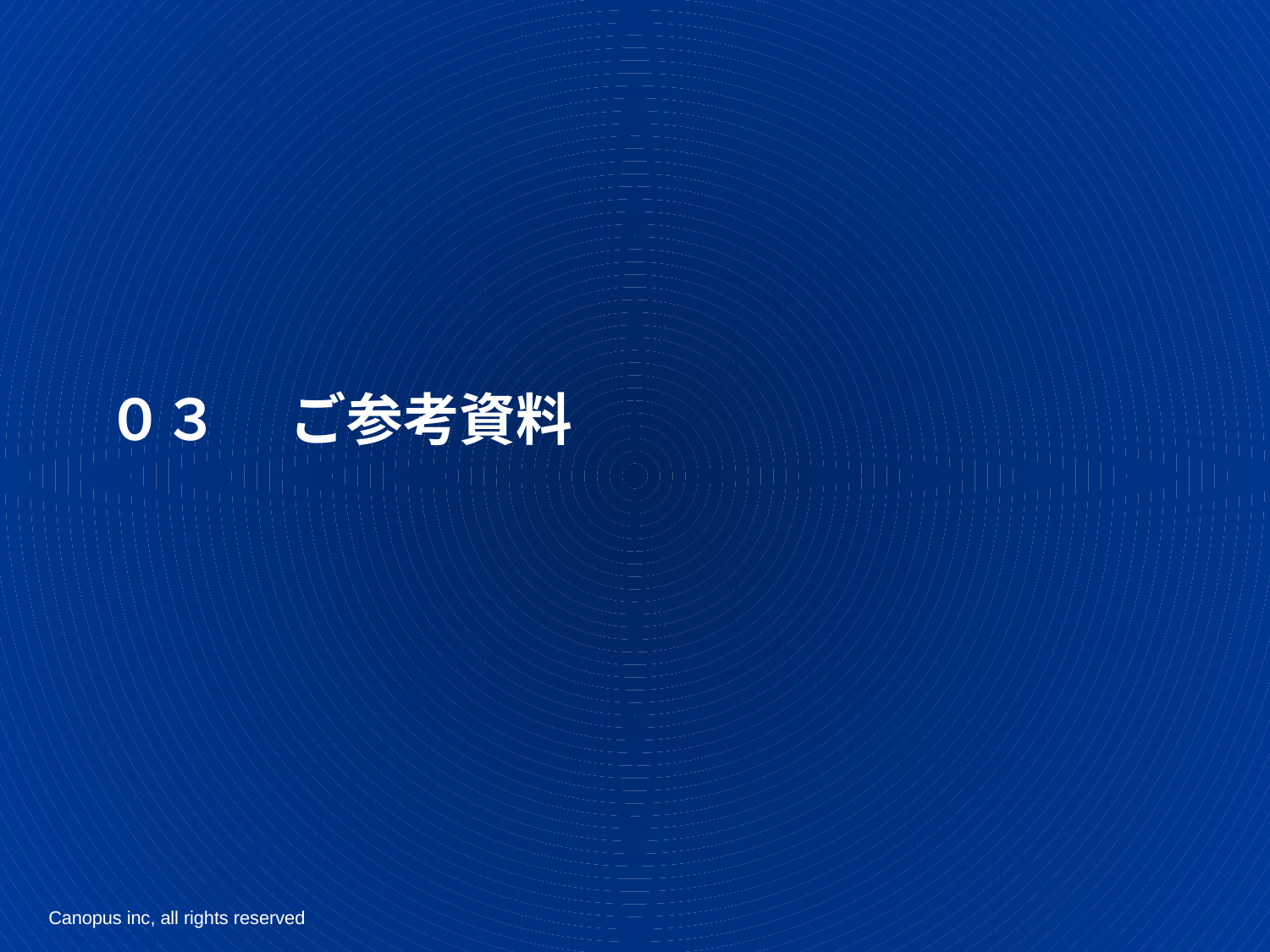

０３	　ご参考資料
25
25
25
Canopus inc, all rights reserved